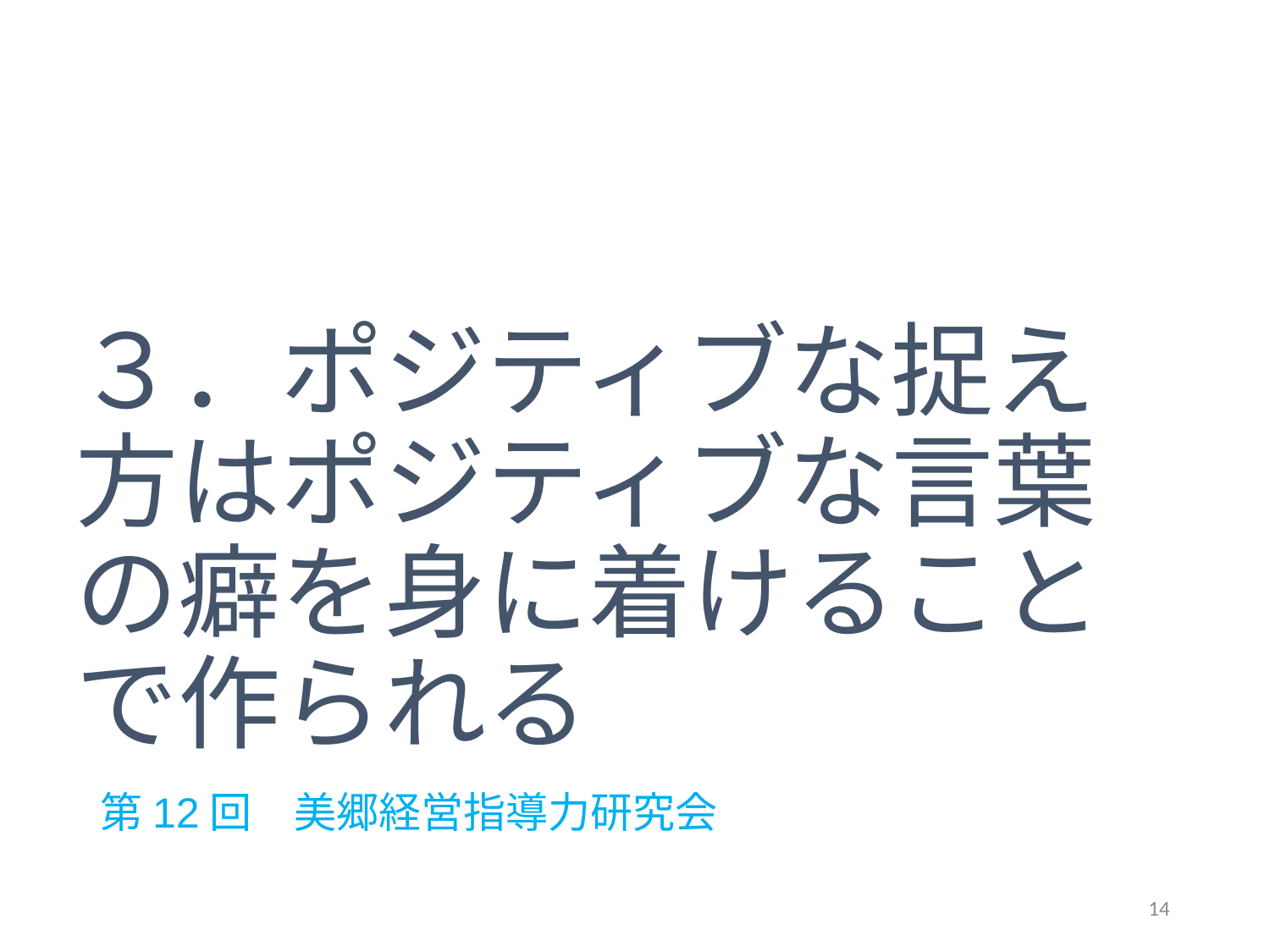

# ３．ポジティブな捉え方はポジティブな言葉の癖を身に着けることで作られる
第12回　美郷経営指導力研究会
14